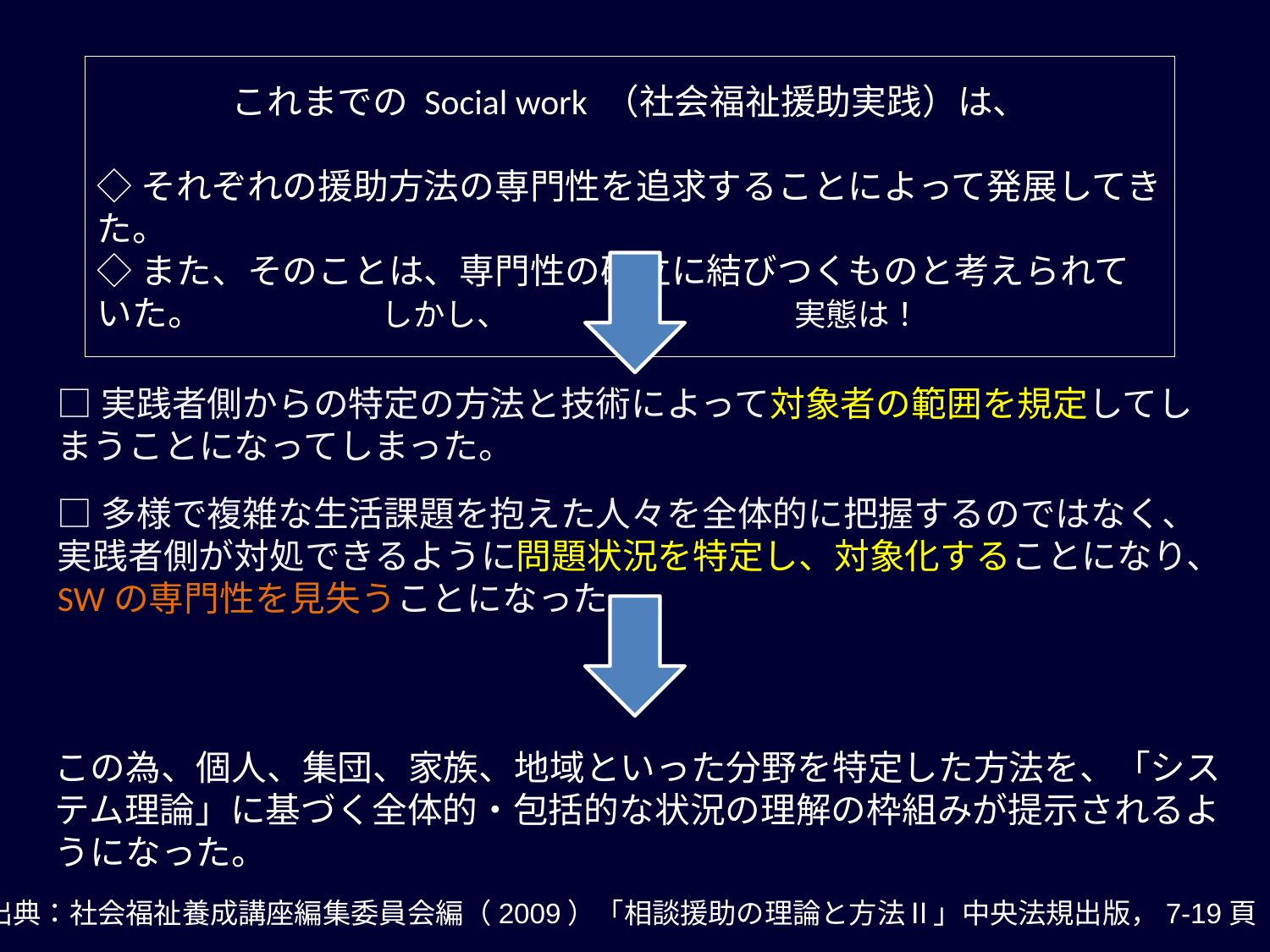

これまでの Social work （社会福祉援助実践）は、

◇それぞれの援助方法の専門性を追求することによって発展してきた。
◇また、そのことは、専門性の確立に結びつくものと考えられていた。

しかし、　　　　　　　　　実態は！
□実践者側からの特定の方法と技術によって対象者の範囲を規定してしまうことになってしまった。

□多様で複雑な生活課題を抱えた人々を全体的に把握するのではなく、実践者側が対処できるように問題状況を特定し、対象化することになり、SWの専門性を見失うことになった。

この為、個人、集団、家族、地域といった分野を特定した方法を、「システム理論」に基づく全体的・包括的な状況の理解の枠組みが提示されるようになった。
出典：社会福祉養成講座編集委員会編（2009）「相談援助の理論と方法Ⅱ」中央法規出版，7-19頁